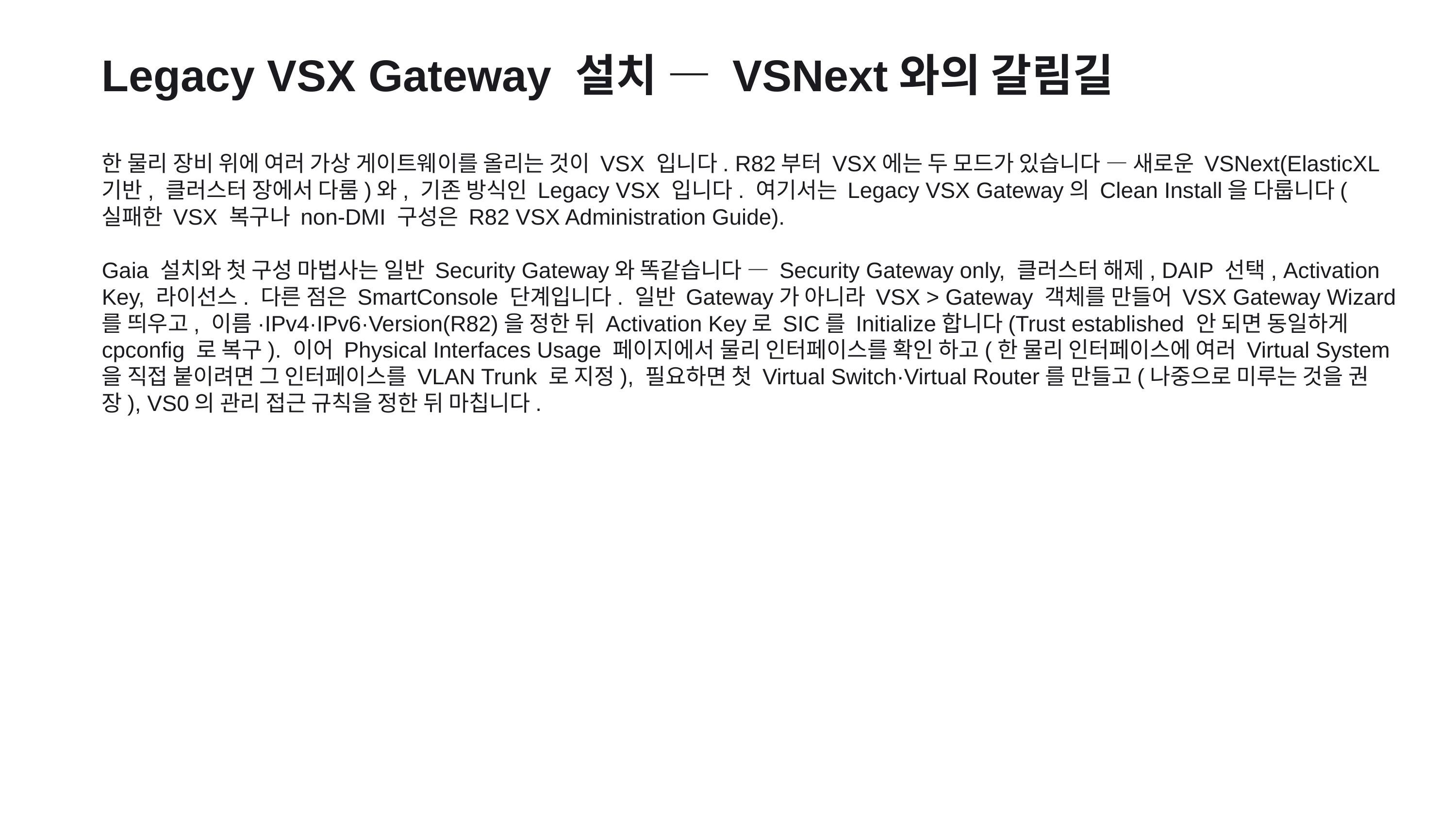

Legacy VSX Gateway 설치 — VSNext와의 갈림길
한 물리 장비 위에 여러 가상 게이트웨이를 올리는 것이 VSX 입니다. R82부터 VSX에는 두 모드가 있습니다 — 새로운 VSNext(ElasticXL 기반, 클러스터 장에서 다룸)와, 기존 방식인 Legacy VSX 입니다. 여기서는 Legacy VSX Gateway의 Clean Install을 다룹니다(실패한 VSX 복구나 non-DMI 구성은 R82 VSX Administration Guide).

Gaia 설치와 첫 구성 마법사는 일반 Security Gateway와 똑같습니다 — Security Gateway only, 클러스터 해제, DAIP 선택, Activation Key, 라이선스. 다른 점은 SmartConsole 단계입니다. 일반 Gateway가 아니라 VSX > Gateway 객체를 만들어 VSX Gateway Wizard 를 띄우고, 이름·IPv4·IPv6·Version(R82)을 정한 뒤 Activation Key로 SIC를 Initialize합니다(Trust established 안 되면 동일하게 cpconfig 로 복구). 이어 Physical Interfaces Usage 페이지에서 물리 인터페이스를 확인 하고(한 물리 인터페이스에 여러 Virtual System을 직접 붙이려면 그 인터페이스를 VLAN Trunk 로 지정), 필요하면 첫 Virtual Switch·Virtual Router를 만들고(나중으로 미루는 것을 권장), VS0의 관리 접근 규칙을 정한 뒤 마칩니다.